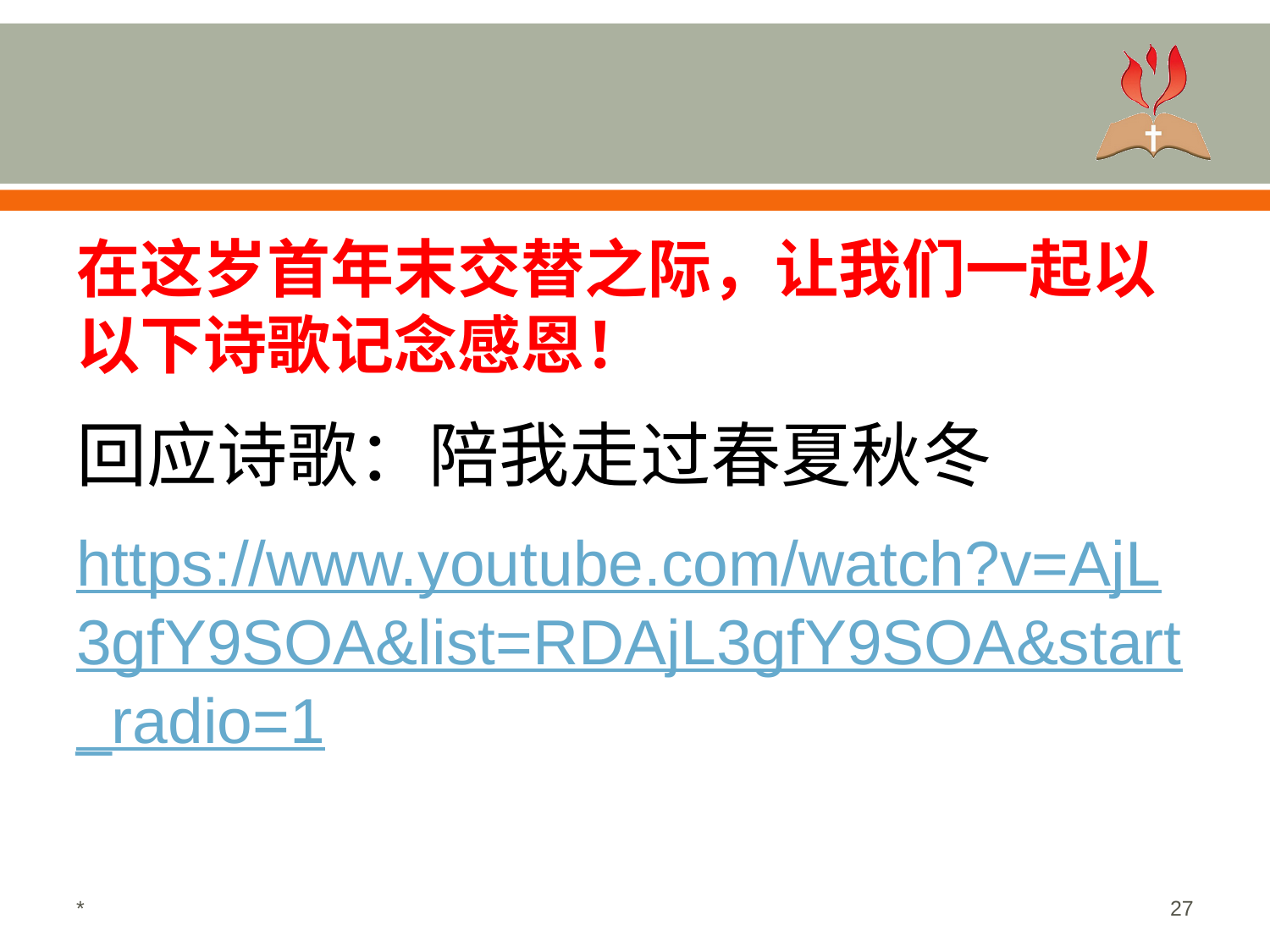

#
在这岁首年末交替之际，让我们一起以
以下诗歌记念感恩！
回应诗歌：陪我走过春夏秋冬
https://www.youtube.com/watch?v=AjL3gfY9SOA&list=RDAjL3gfY9SOA&start_radio=1

*
27